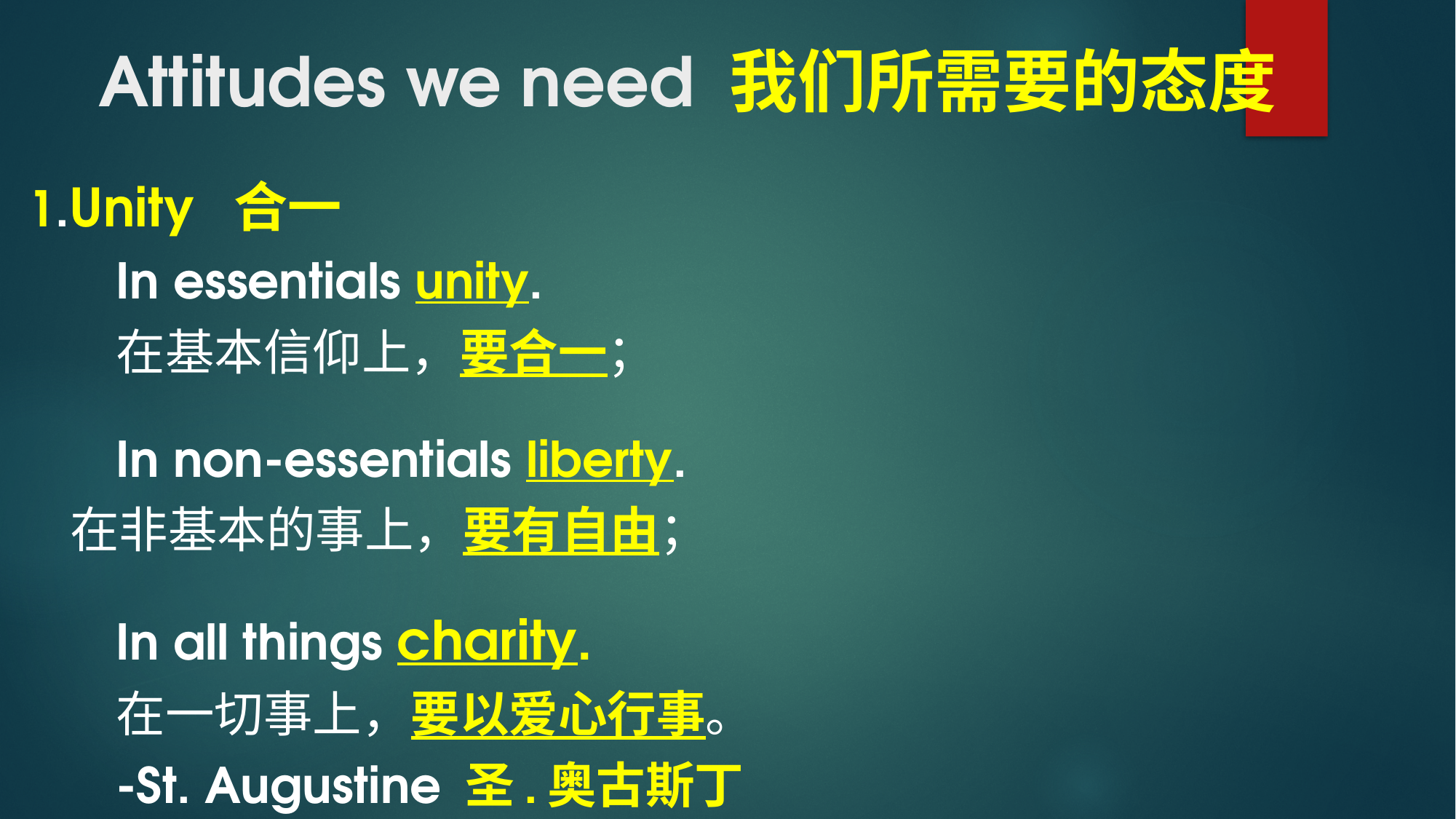

# Attitudes we need 我们所需要的态度
1.Unity  合一
  	In essentials unity.
	在基本信仰上，要合一；

	In non-essentials liberty.
   在非基本的事上，要有自由；

 	In all things charity.
	在一切事上，要以爱心行事。
												-St. Augustine 圣.奥古斯丁